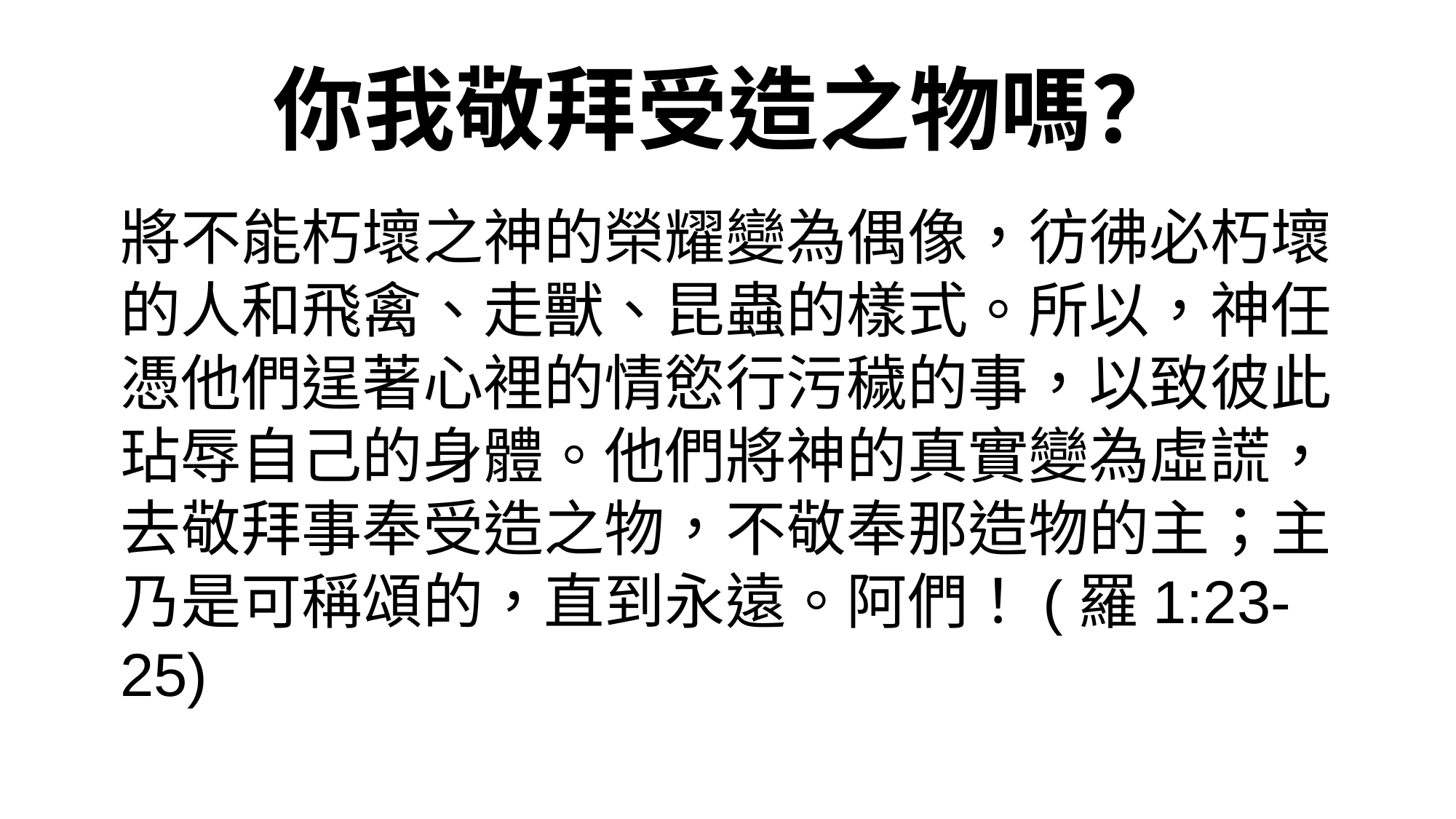

你我敬拜受造之物嗎？
將不能朽壞之神的榮耀變為偶像，彷彿必朽壞的人和飛禽、走獸、昆蟲的樣式。所以，神任憑他們逞著心裡的情慾行污穢的事，以致彼此玷辱自己的身體。他們將神的真實變為虛謊，去敬拜事奉受造之物，不敬奉那造物的主；主乃是可稱頌的，直到永遠。阿們！(羅1:23-25)